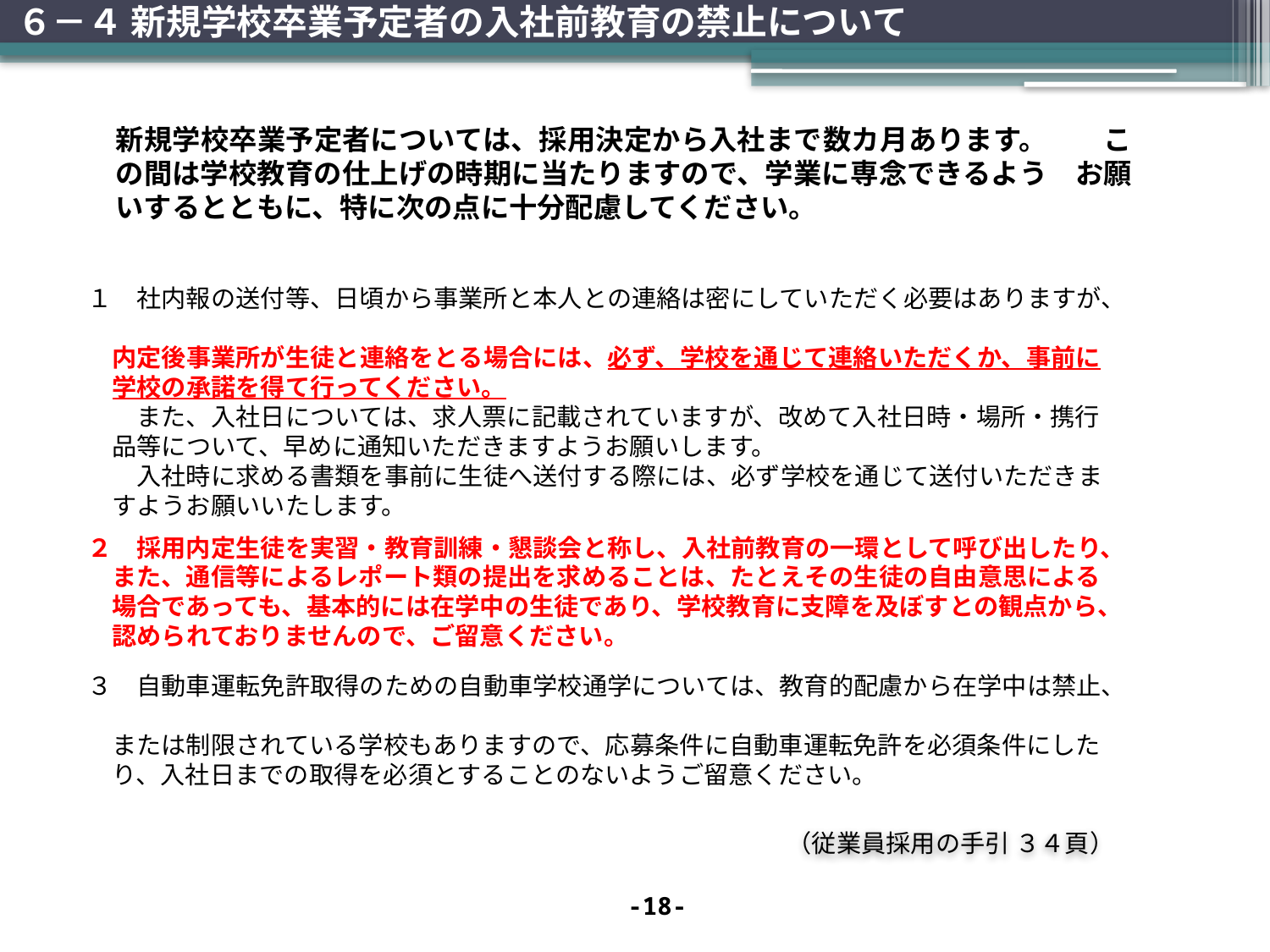

# ６－４ 新規学校卒業予定者の入社前教育の禁止について
新規学校卒業予定者については、採用決定から入社まで数カ月あります。　　この間は学校教育の仕上げの時期に当たりますので、学業に専念できるよう　お願いするとともに、特に次の点に十分配慮してください。

１　社内報の送付等、日頃から事業所と本人との連絡は密にしていただく必要はありますが、
　内定後事業所が生徒と連絡をとる場合には、必ず、学校を通じて連絡いただくか、事前に
　学校の承諾を得て行ってください。
　　また、入社日については、求人票に記載されていますが、改めて入社日時・場所・携行
　品等について、早めに通知いただきますようお願いします。
　　入社時に求める書類を事前に生徒へ送付する際には、必ず学校を通じて送付いただきま
　すようお願いいたします。
２　採用内定生徒を実習・教育訓練・懇談会と称し、入社前教育の一環として呼び出したり、
　また、通信等によるレポート類の提出を求めることは、たとえその生徒の自由意思による
　場合であっても、基本的には在学中の生徒であり、学校教育に支障を及ぼすとの観点から、
　認められておりませんので、ご留意ください。
３　自動車運転免許取得のための自動車学校通学については、教育的配慮から在学中は禁止、
　または制限されている学校もありますので、応募条件に自動車運転免許を必須条件にした
　り、入社日までの取得を必須とすることのないようご留意ください。
（従業員採用の手引 ３４頁）
-18-